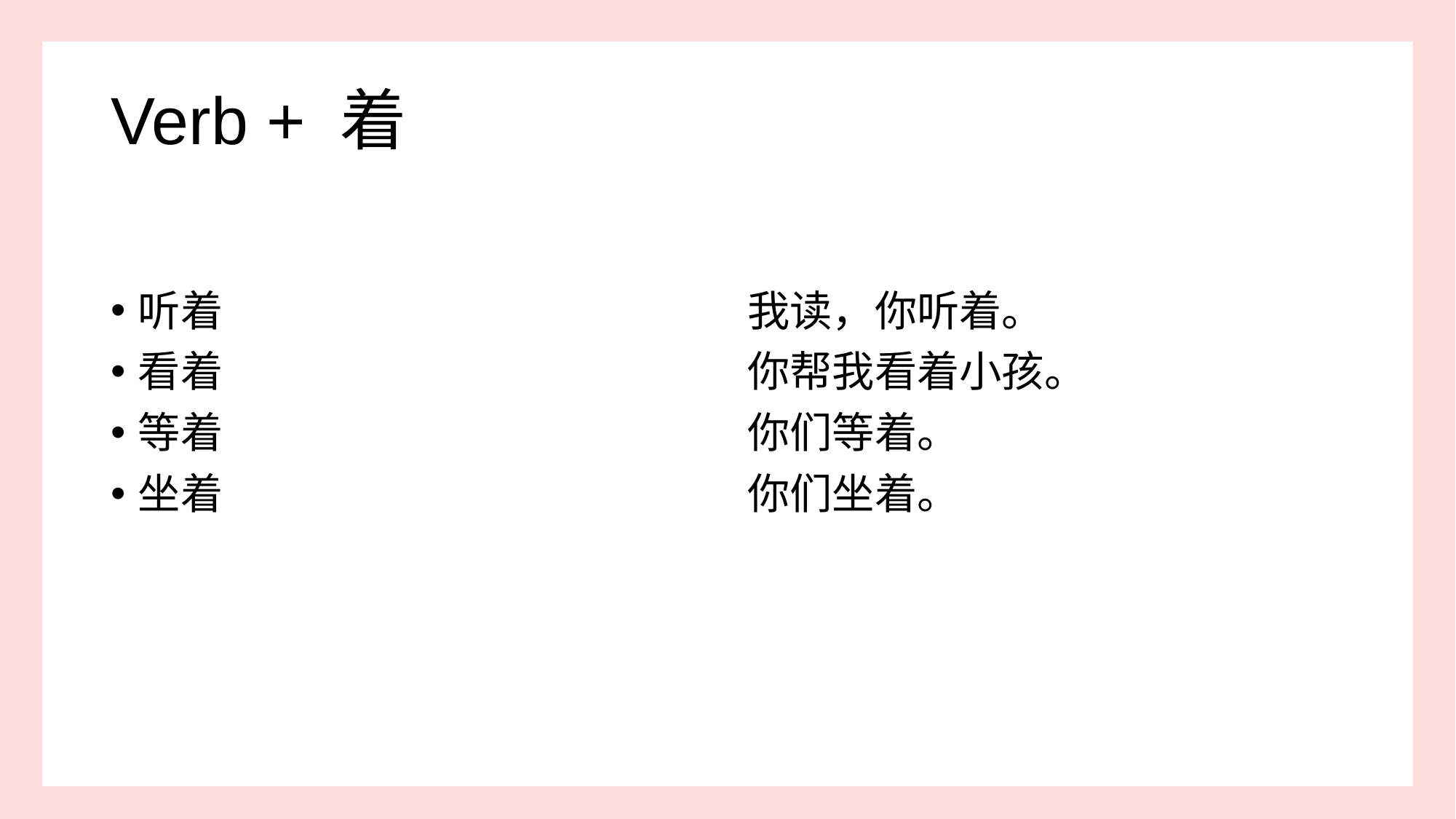

# Verb + 着

听着
看着
等着
坐着

我读，你听着。
你帮我看着小孩。
你们等着。
你们坐着。